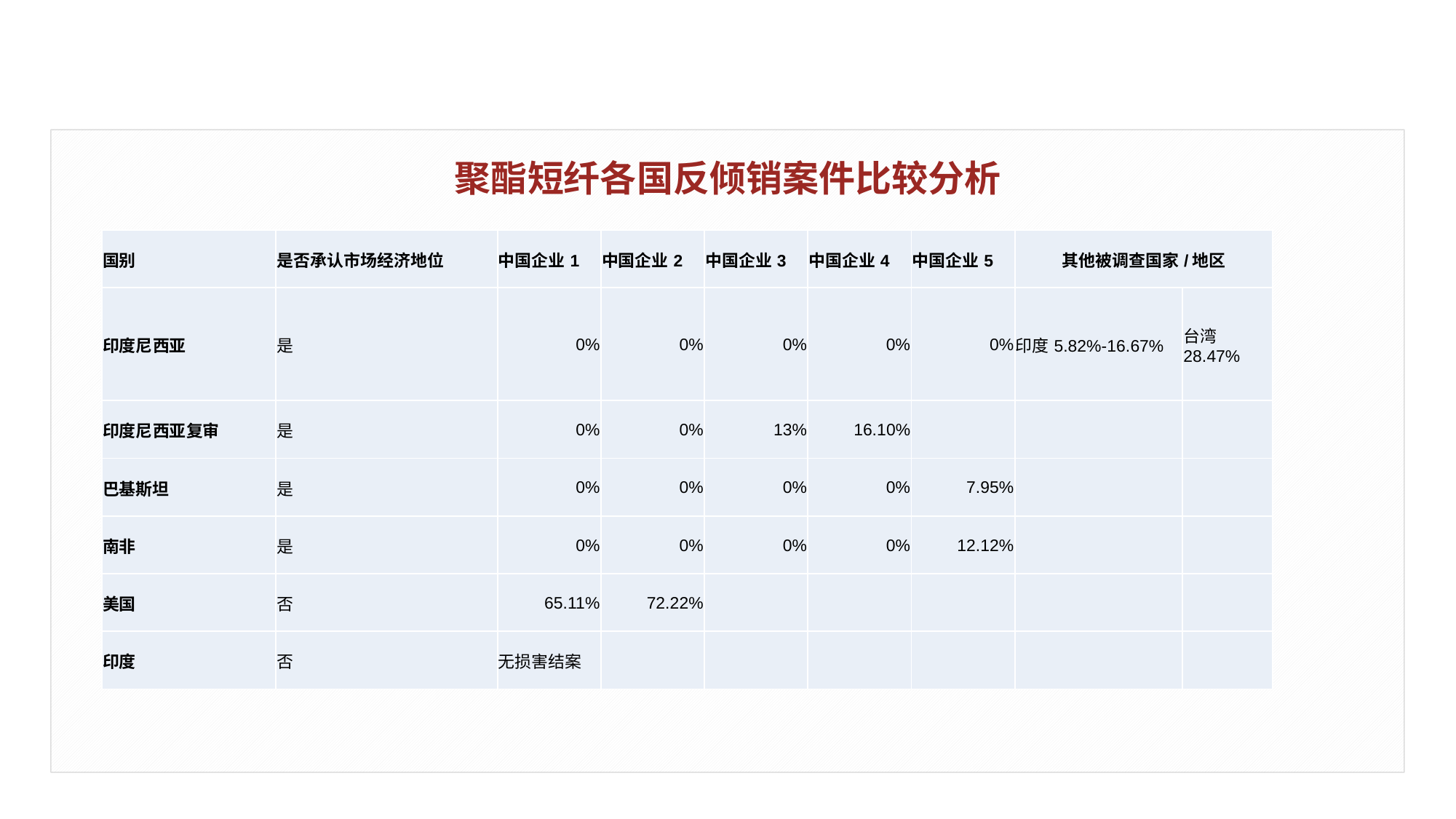

聚酯短纤各国反倾销案件比较分析
| 国别 | 是否承认市场经济地位 | 中国企业1 | 中国企业2 | 中国企业3 | 中国企业4 | 中国企业5 | 其他被调查国家/地区 |  |
| --- | --- | --- | --- | --- | --- | --- | --- | --- |
| 印度尼西亚 | 是 | 0% | 0% | 0% | 0% | 0% | 印度5.82%-16.67% | 台湾28.47% |
| 印度尼西亚复审 | 是 | 0% | 0% | 13% | 16.10% |  |  |  |
| 巴基斯坦 | 是 | 0% | 0% | 0% | 0% | 7.95% |  |  |
| 南非 | 是 | 0% | 0% | 0% | 0% | 12.12% |  |  |
| 美国 | 否 | 65.11% | 72.22% |  |  |  |  |  |
| 印度 | 否 | 无损害结案 |  |  |  |  |  |  |